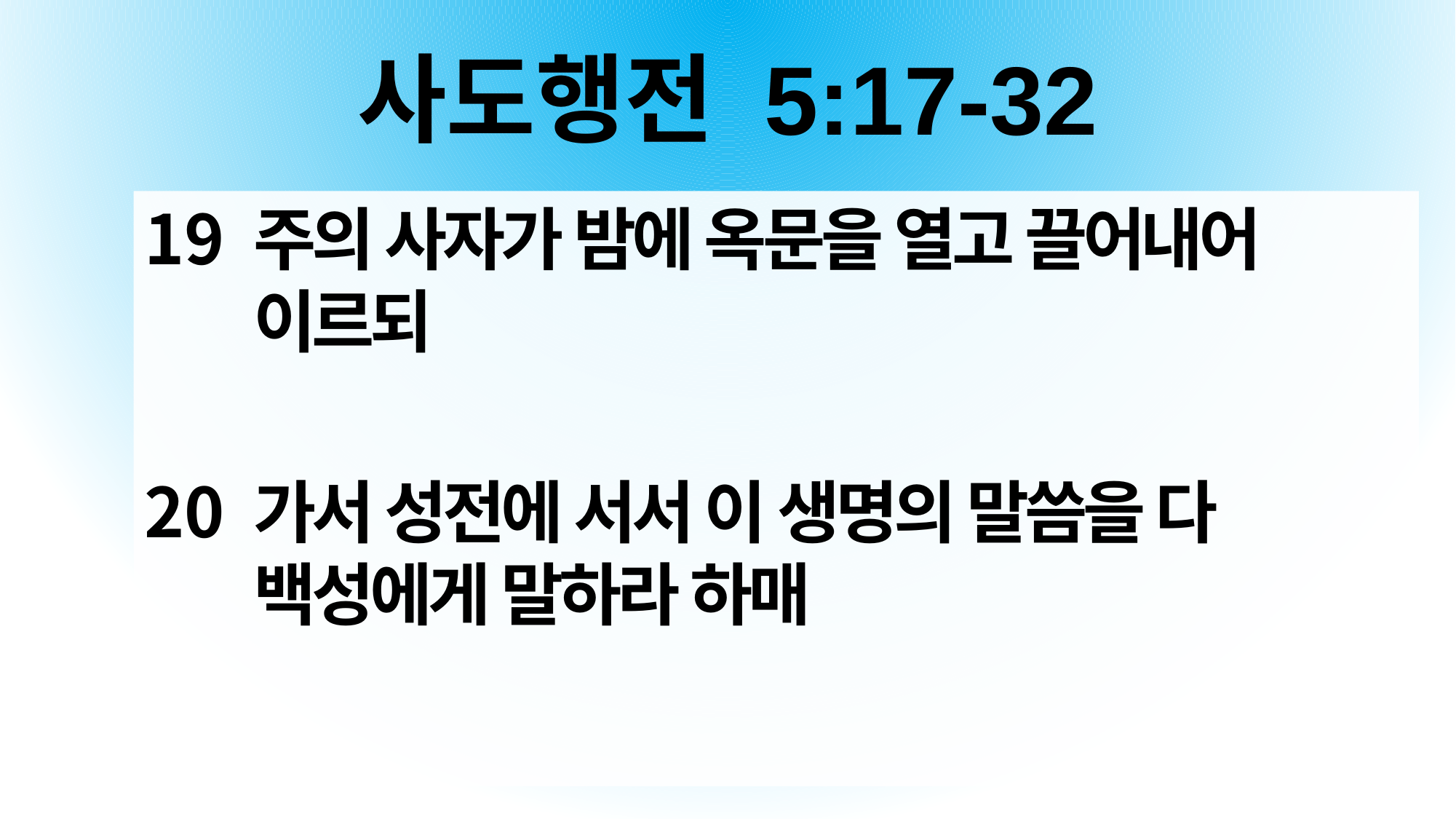

# 사도행전 5:17-32
주의 사자가 밤에 옥문을 열고 끌어내어 이르되

가서 성전에 서서 이 생명의 말씀을 다 백성에게 말하라 하매